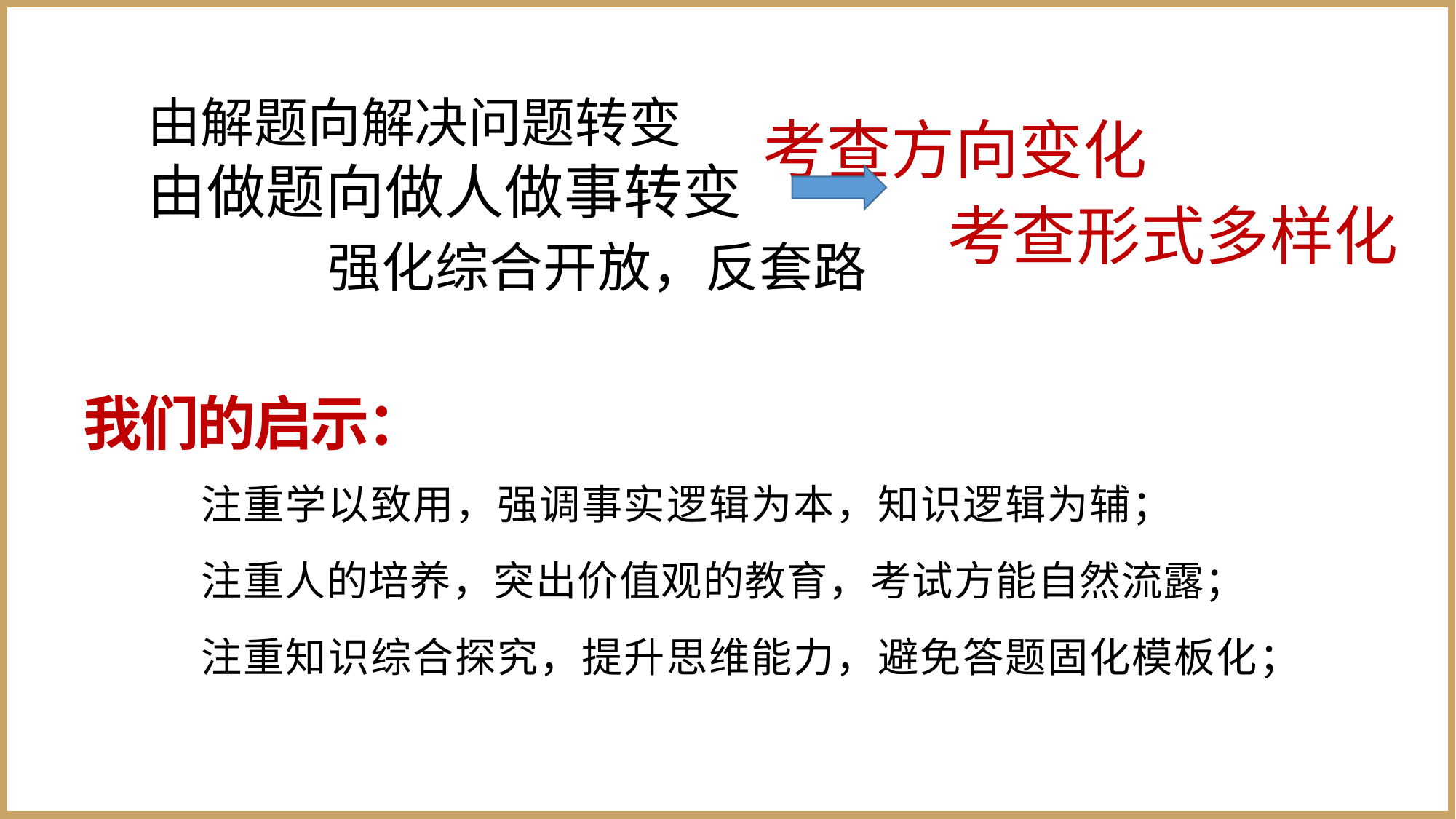

由解题向解决问题转变    考查方向变化
强化综合开放，反套路    考查形式多样化

我们的启示：
注重学以致用，强调事实逻辑为本，知识逻辑为辅；
注重人的培养，突出价值观的教育，考试方能自然流露；

注重知识综合探究，提升思维能力，避免答题固化模板化；

由做题向做人做事转变